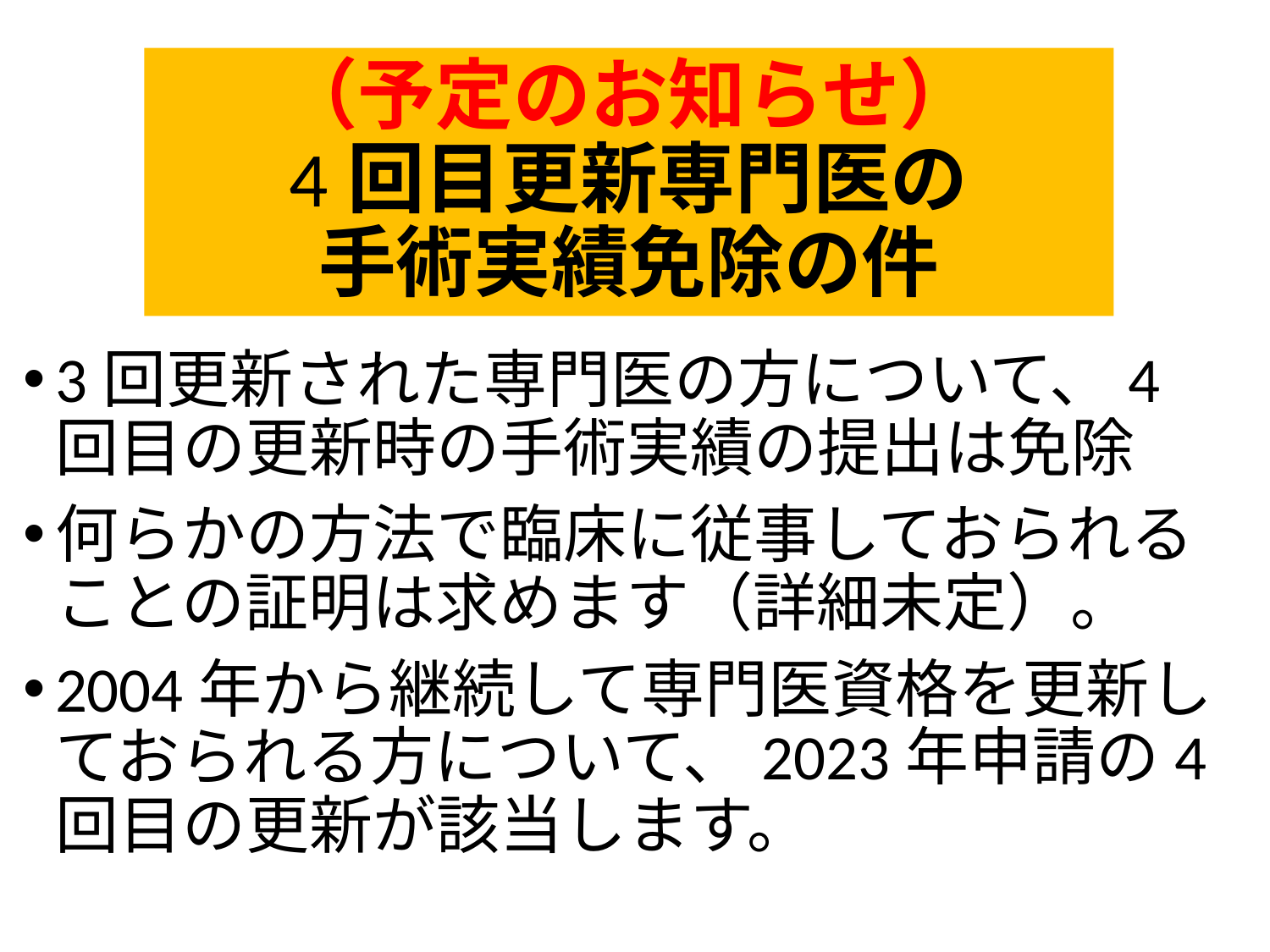

# （予定のお知らせ） 4回目更新専門医の 手術実績免除の件
3回更新された専門医の方について、4回目の更新時の手術実績の提出は免除
何らかの方法で臨床に従事しておられることの証明は求めます（詳細未定）。
2004年から継続して専門医資格を更新しておられる方について、2023年申請の4回目の更新が該当します。